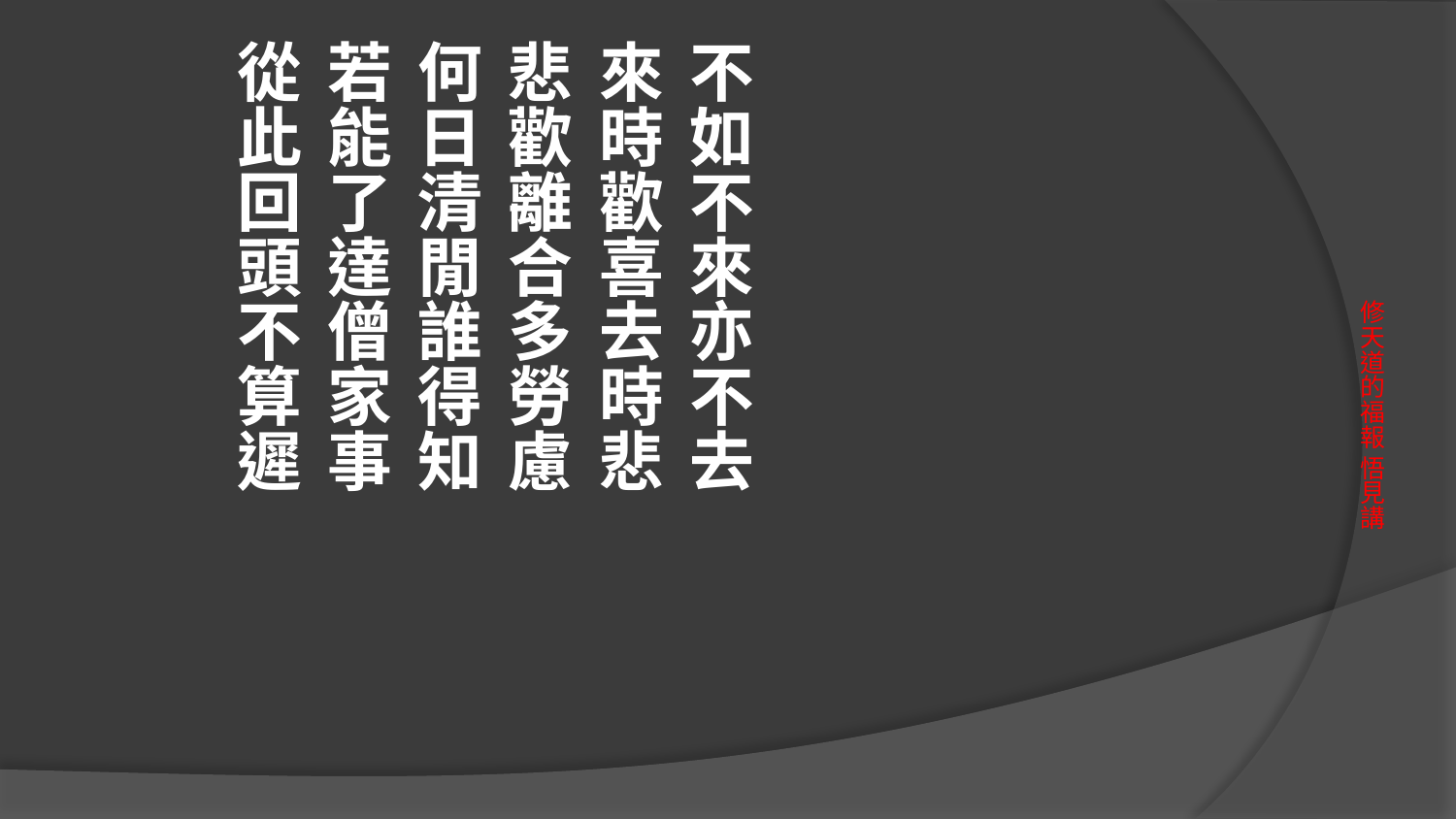

不如不來亦不去
來時歡喜去時悲
悲歡離合多勞慮
何日清閒誰得知
若能了達僧家事
從此回頭不算遲

# 修天道的福報 悟見講